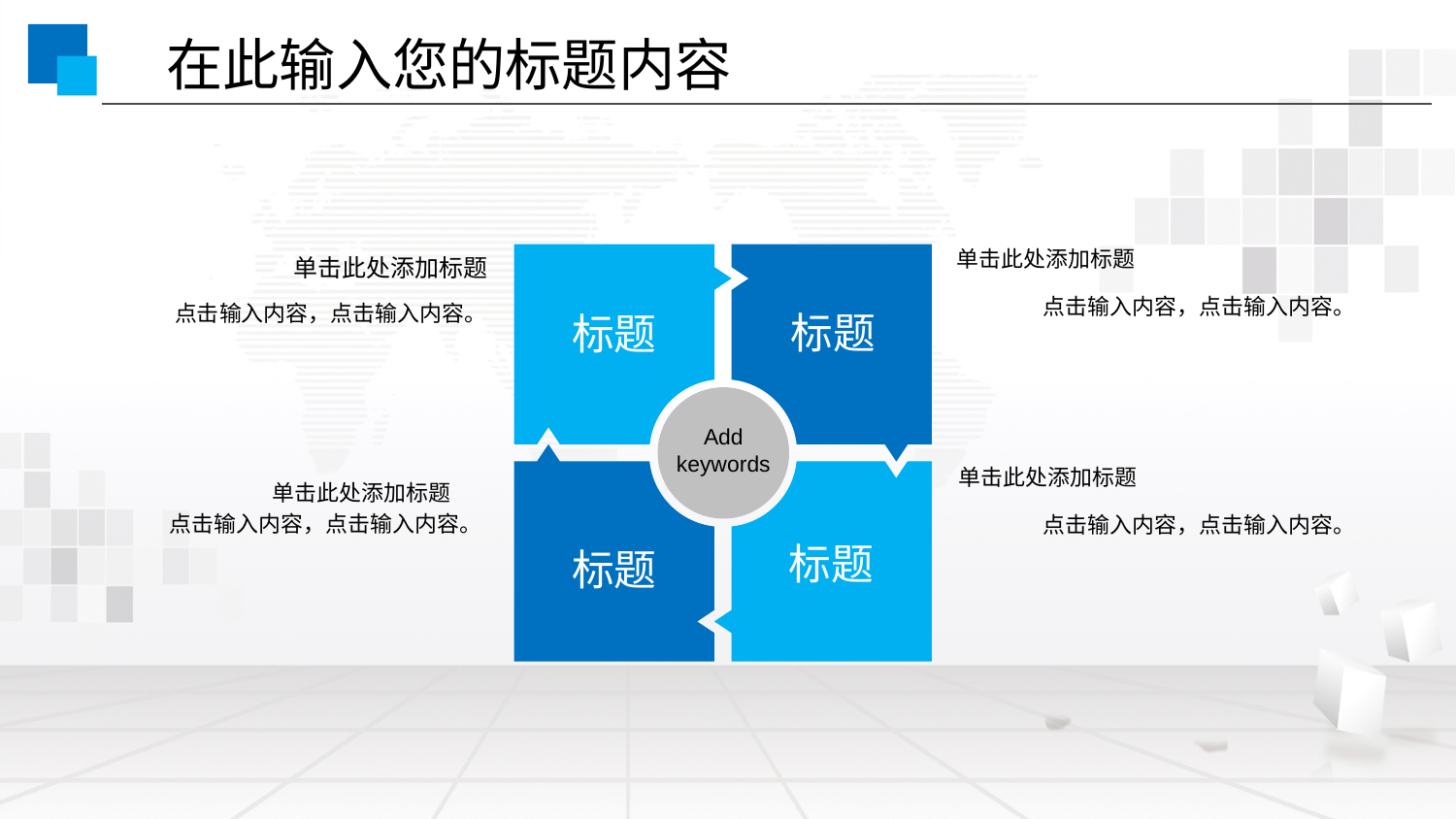

在此输入您的标题内容
单击此处添加标题
点击输入内容，点击输入内容。

标题

标题

标题

标题
单击此处添加标题
点击输入内容，点击输入内容。

Add keywords
单击此处添加标题
点击输入内容，点击输入内容。
单击此处添加标题
点击输入内容，点击输入内容。